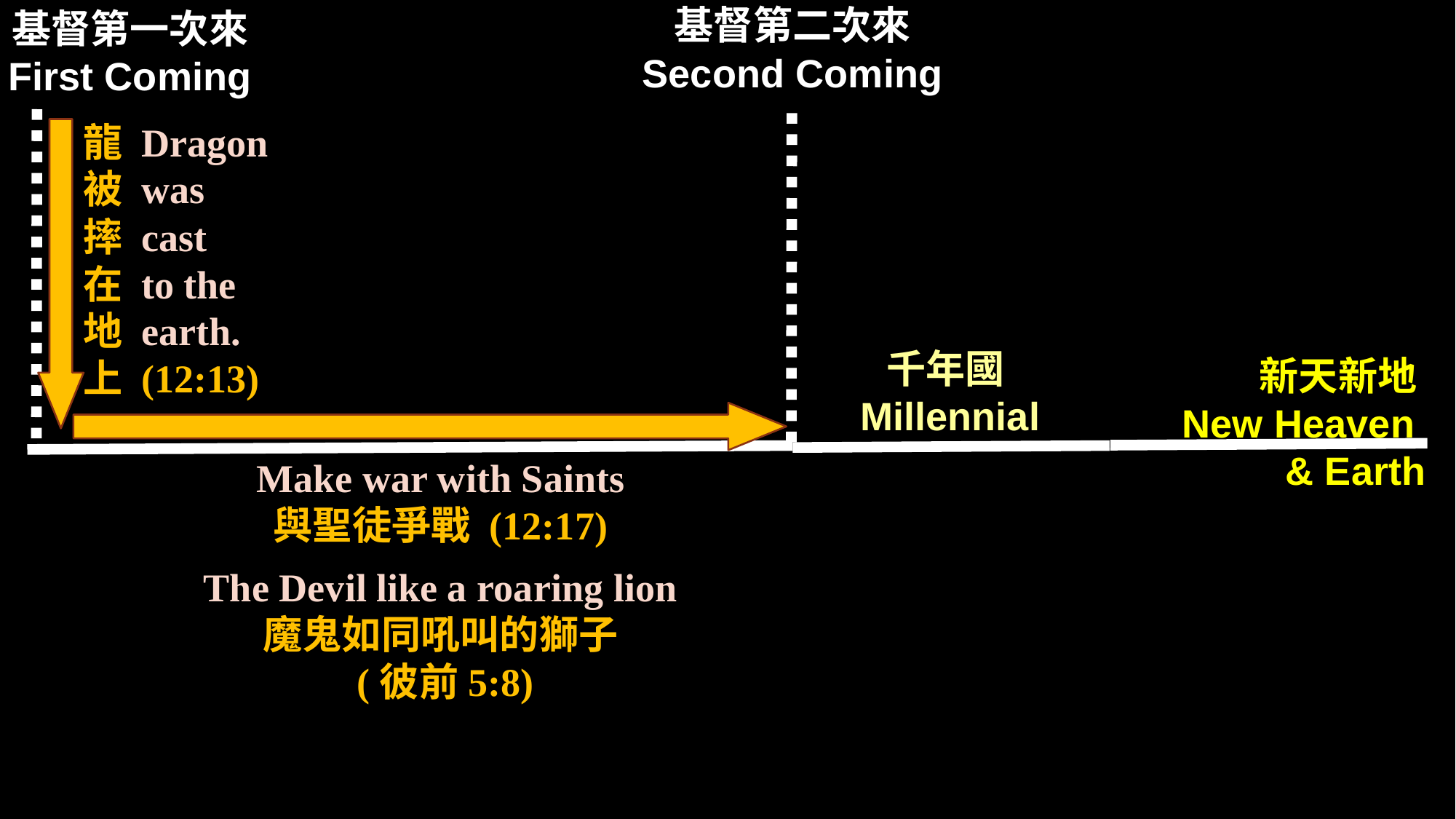

基督第二次來
Second Coming
基督第一次來
First Coming

龍 Dragon
被 was
摔 cast
在 to the
地 earth.
上 (12:13)

千年國
Millennial
新天新地
New Heaven
& Earth

Make war with Saints
與聖徒爭戰 (12:17)
The Devil like a roaring lion
魔鬼如同吼叫的獅子
 (彼前5:8)